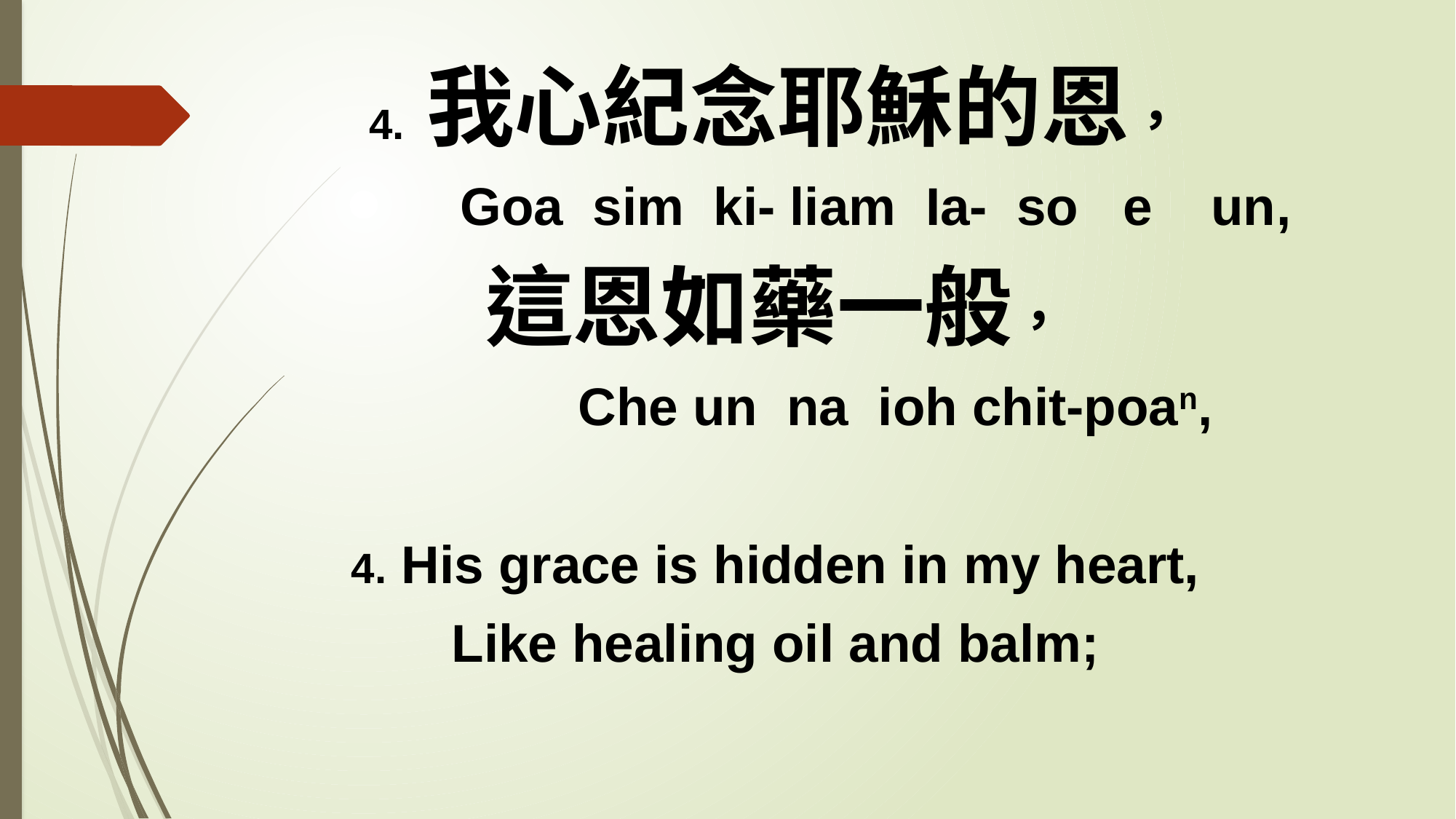

4. 我心紀念耶穌的恩，
                Goa  sim  ki- liam  Ia-  so   e    un,
這恩如藥一般，
                        Che un  na  ioh chit-poan,

4. His grace is hidden in my heart,
Like healing oil and balm;